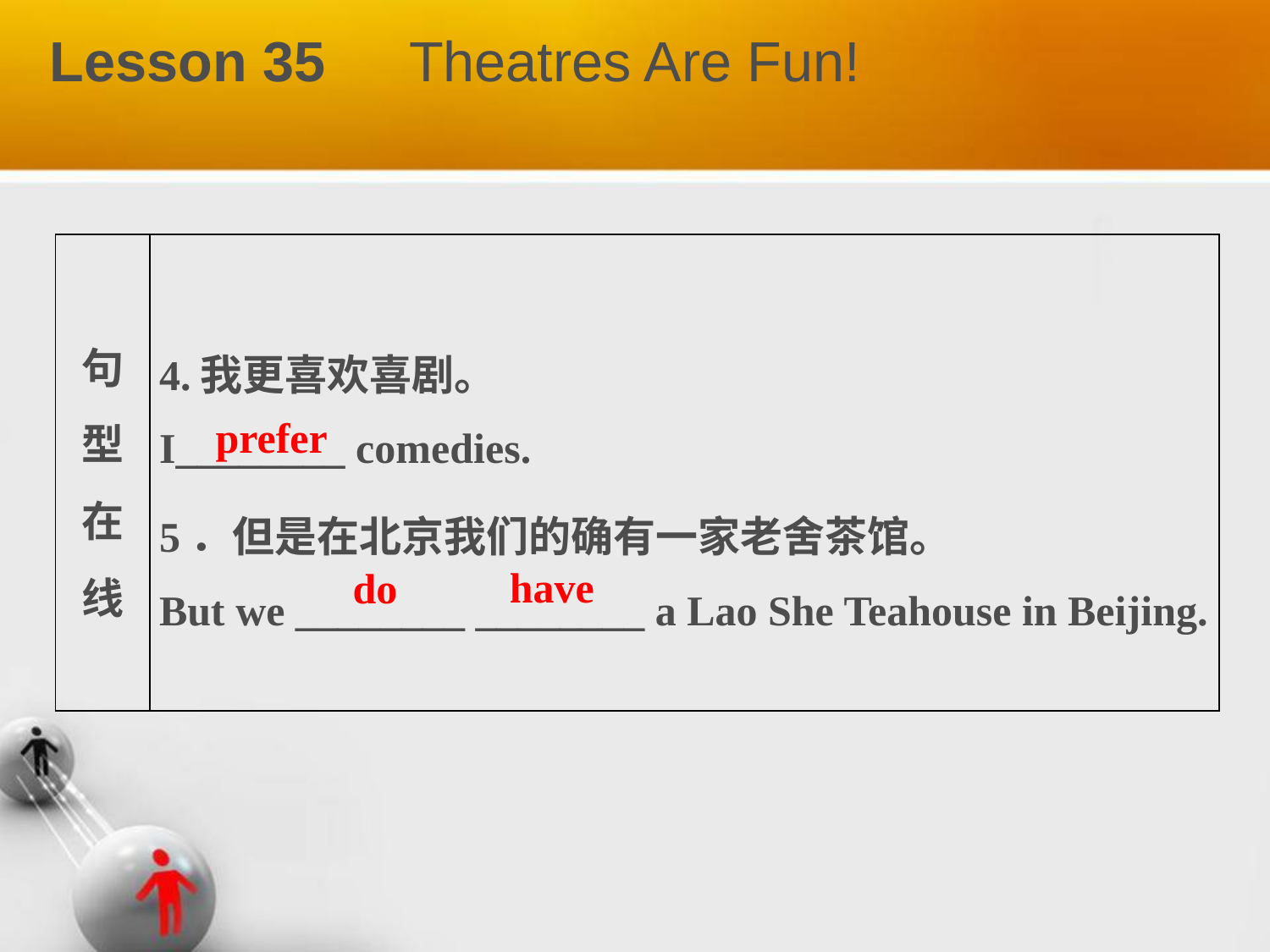

Lesson 35　Theatres Are Fun!
| 句 型 在 线 | 4.我更喜欢喜剧。 I\_\_\_\_\_\_\_\_ comedies. 5．但是在北京我们的确有一家老舍茶馆。 But we \_\_\_\_\_\_\_\_ \_\_\_\_\_\_\_\_ a Lao She Teahouse in Beijing. |
| --- | --- |
prefer
have
do